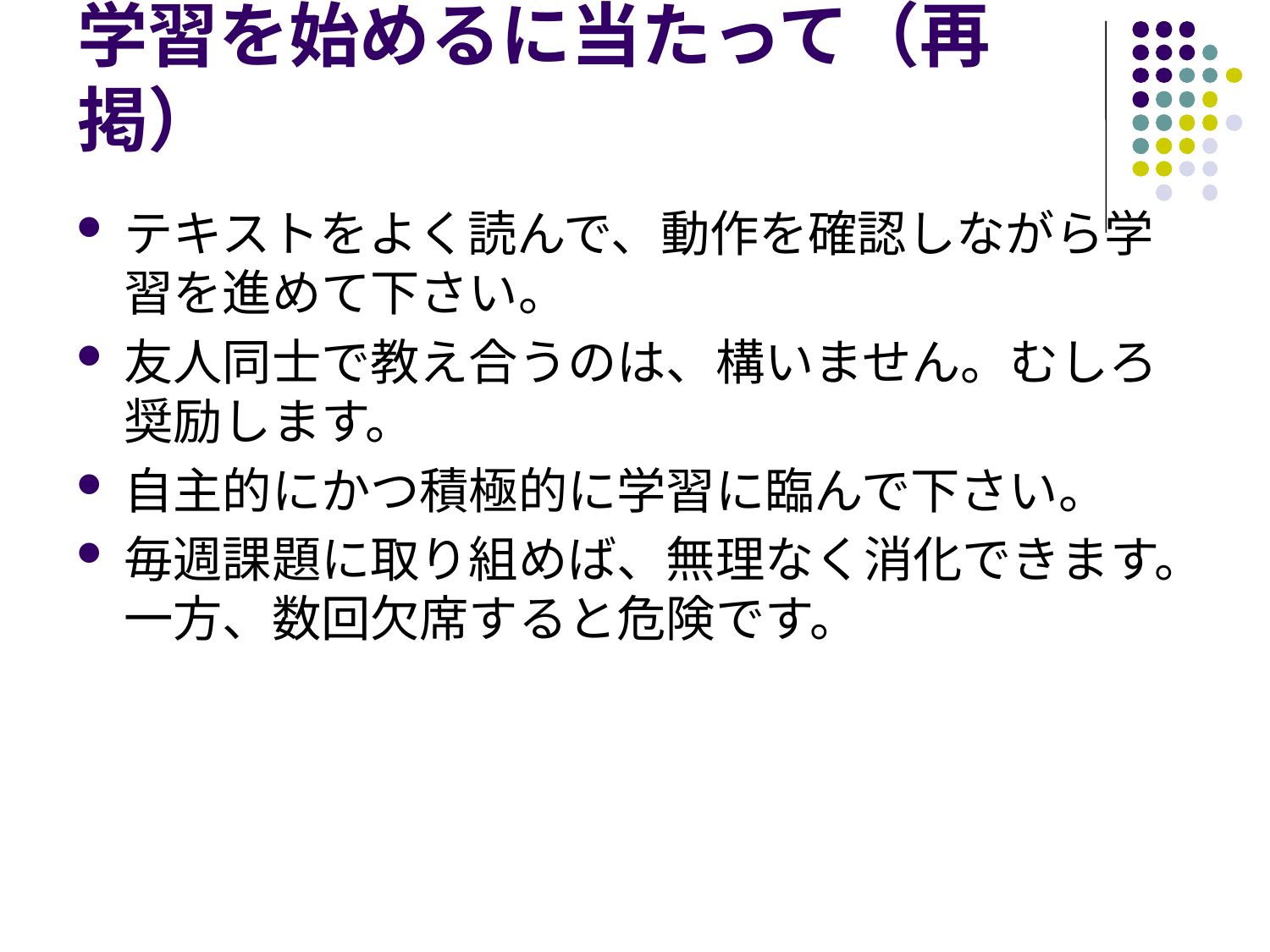

# 学習を始めるに当たって（再掲）
テキストをよく読んで、動作を確認しながら学習を進めて下さい。
友人同士で教え合うのは、構いません。むしろ奨励します。
自主的にかつ積極的に学習に臨んで下さい。
毎週課題に取り組めば、無理なく消化できます。一方、数回欠席すると危険です。